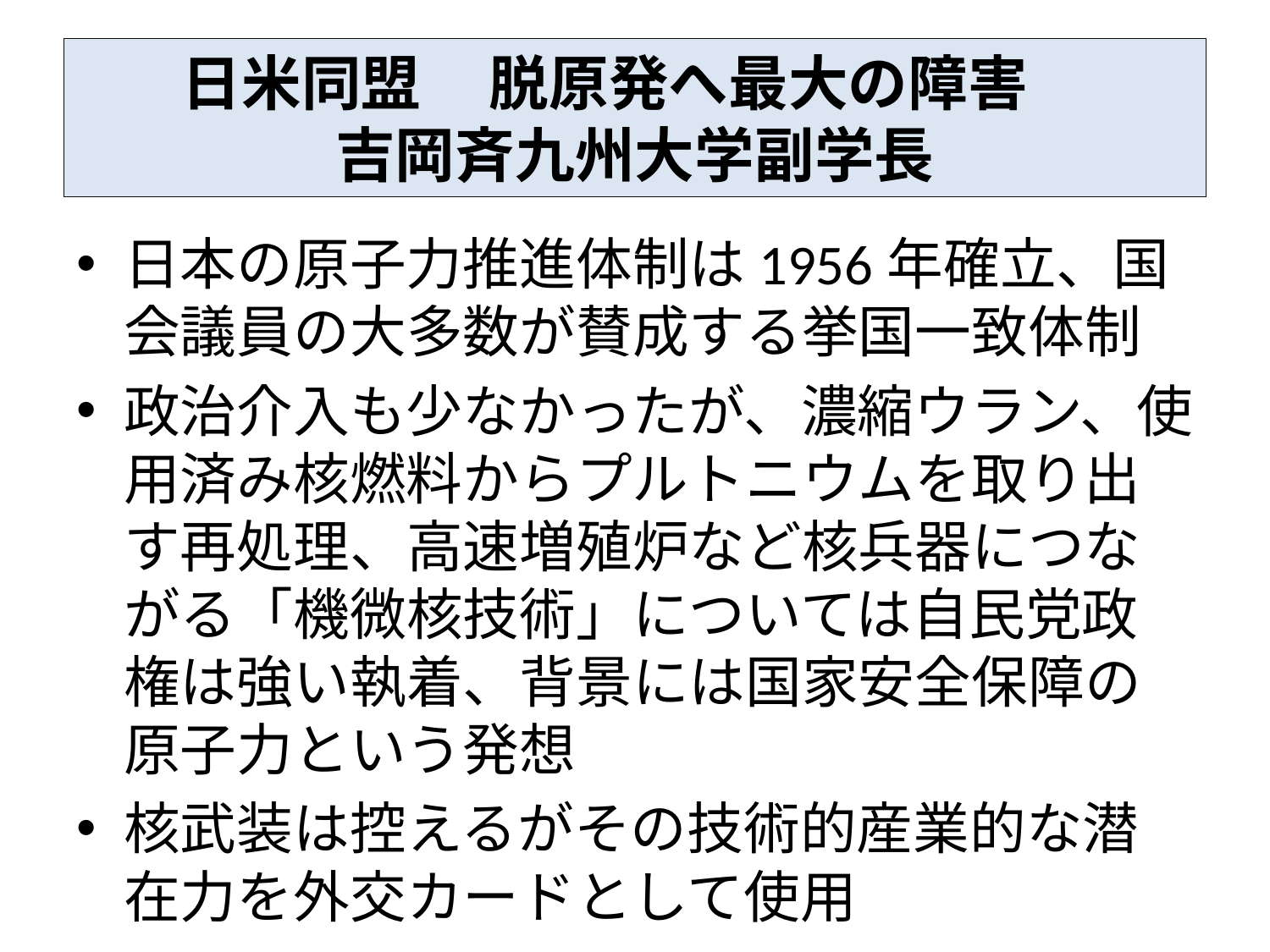

# 日米同盟     脱原発へ最大の障害　 吉岡斉九州大学副学長
日本の原子力推進体制は1956年確立、国会議員の大多数が賛成する挙国一致体制
政治介入も少なかったが、濃縮ウラン、使用済み核燃料からプルトニウムを取り出す再処理、高速増殖炉など核兵器につながる「機微核技術」については自民党政権は強い執着、背景には国家安全保障の原子力という発想
核武装は控えるがその技術的産業的な潜在力を外交カードとして使用